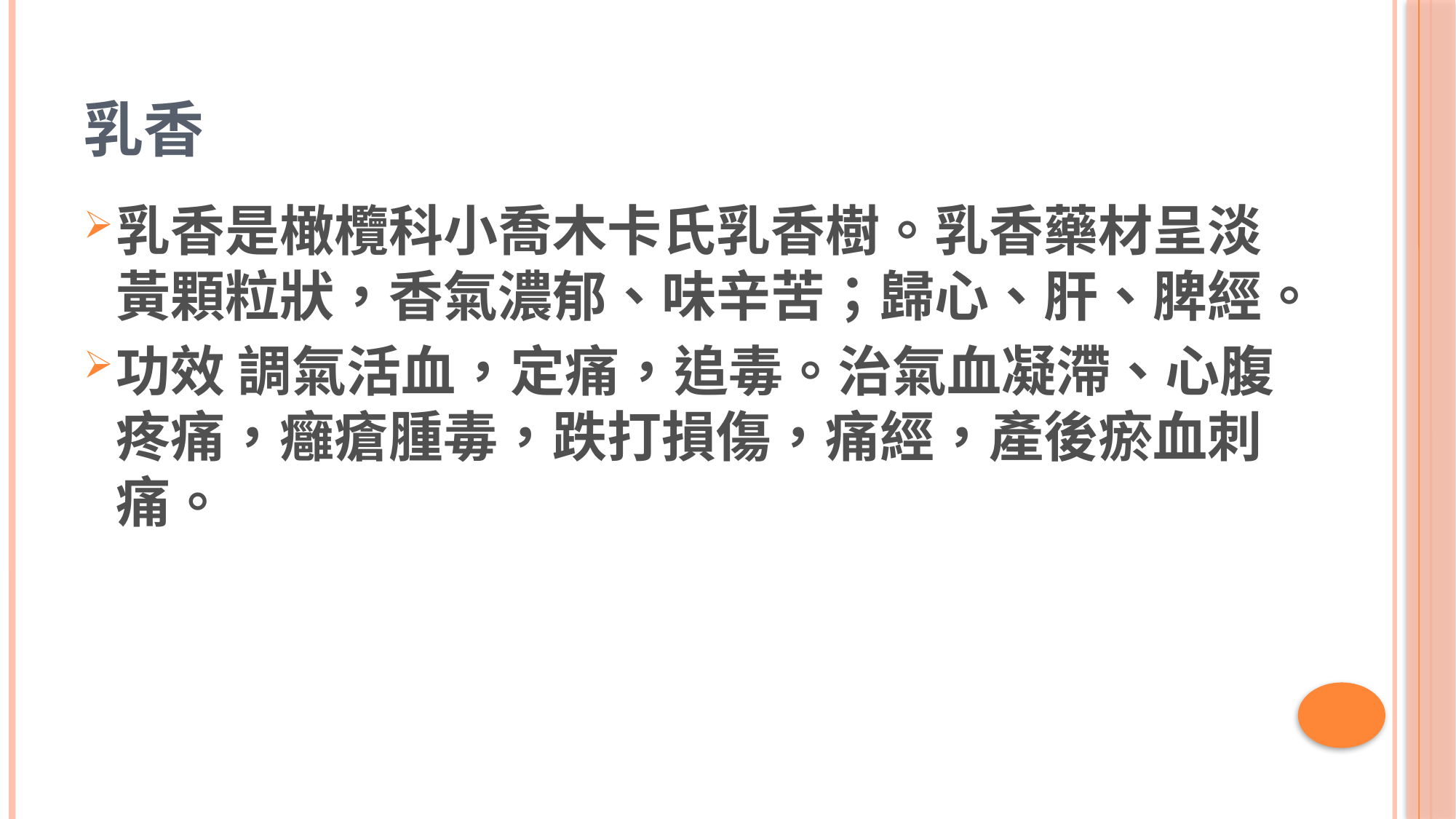

# 乳香
乳香是橄欖科小喬木卡氏乳香樹。乳香藥材呈淡黃顆粒狀，香氣濃郁、味辛苦；歸心、肝、脾經。
功效 調氣活血，定痛，追毒。治氣血凝滯、心腹疼痛，癰瘡腫毒，跌打損傷，痛經，產後瘀血刺痛。